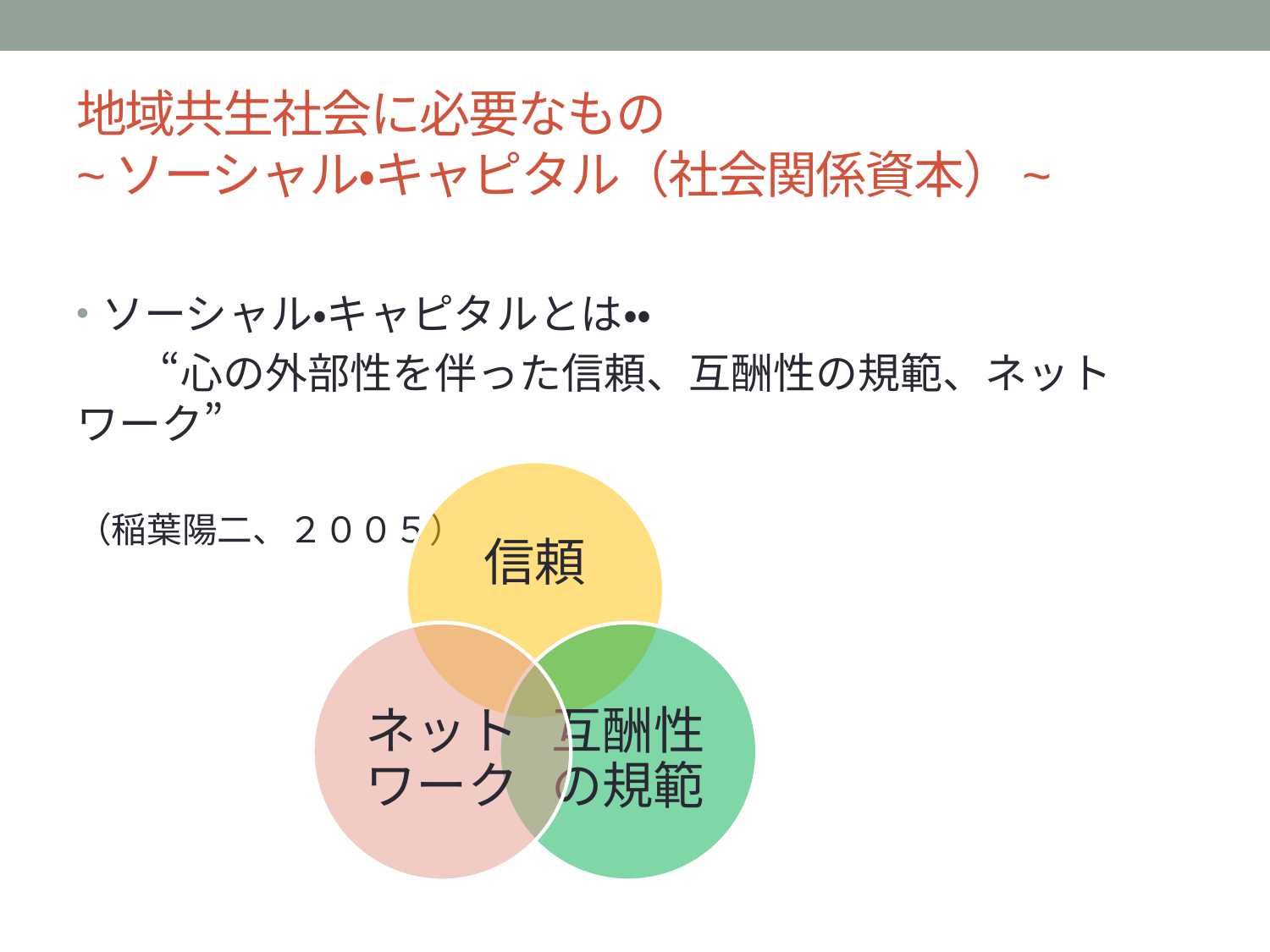

# 地域共生社会に必要なもの ~ソーシャル・キャピタル（社会関係資本）~

ソーシャル・キャピタルとは・・
　　“心の外部性を伴った信頼、互酬性の規範、ネットワーク”
　　　　　　　　　　　　　　　　　　　　　　　　　　（稲葉陽二、２００５）
信頼
互酬性の規範
ネットワーク